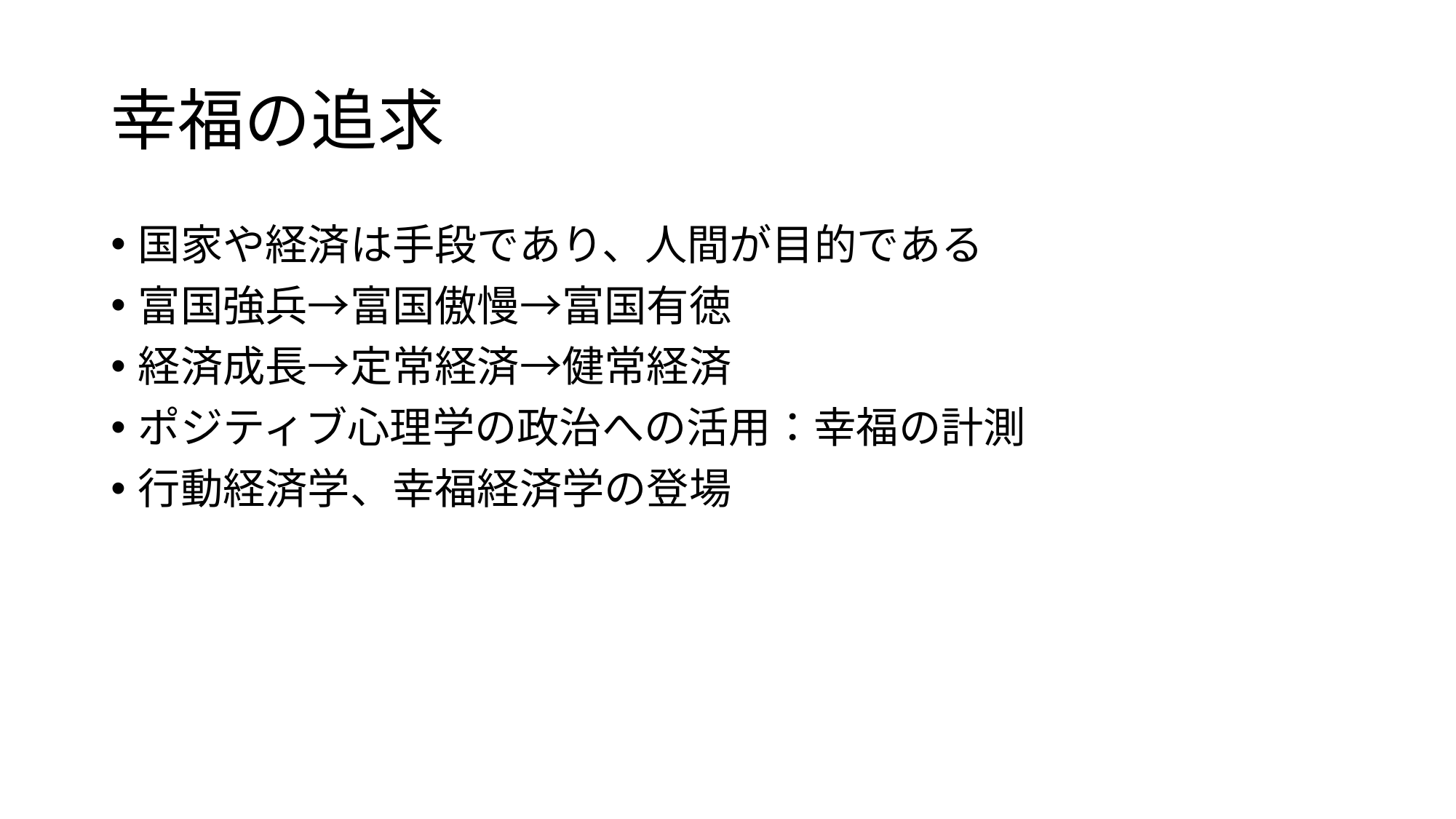

# 幸福の追求
国家や経済は手段であり、人間が目的である
富国強兵→富国傲慢→富国有徳
経済成長→定常経済→健常経済
ポジティブ心理学の政治への活用：幸福の計測
行動経済学、幸福経済学の登場